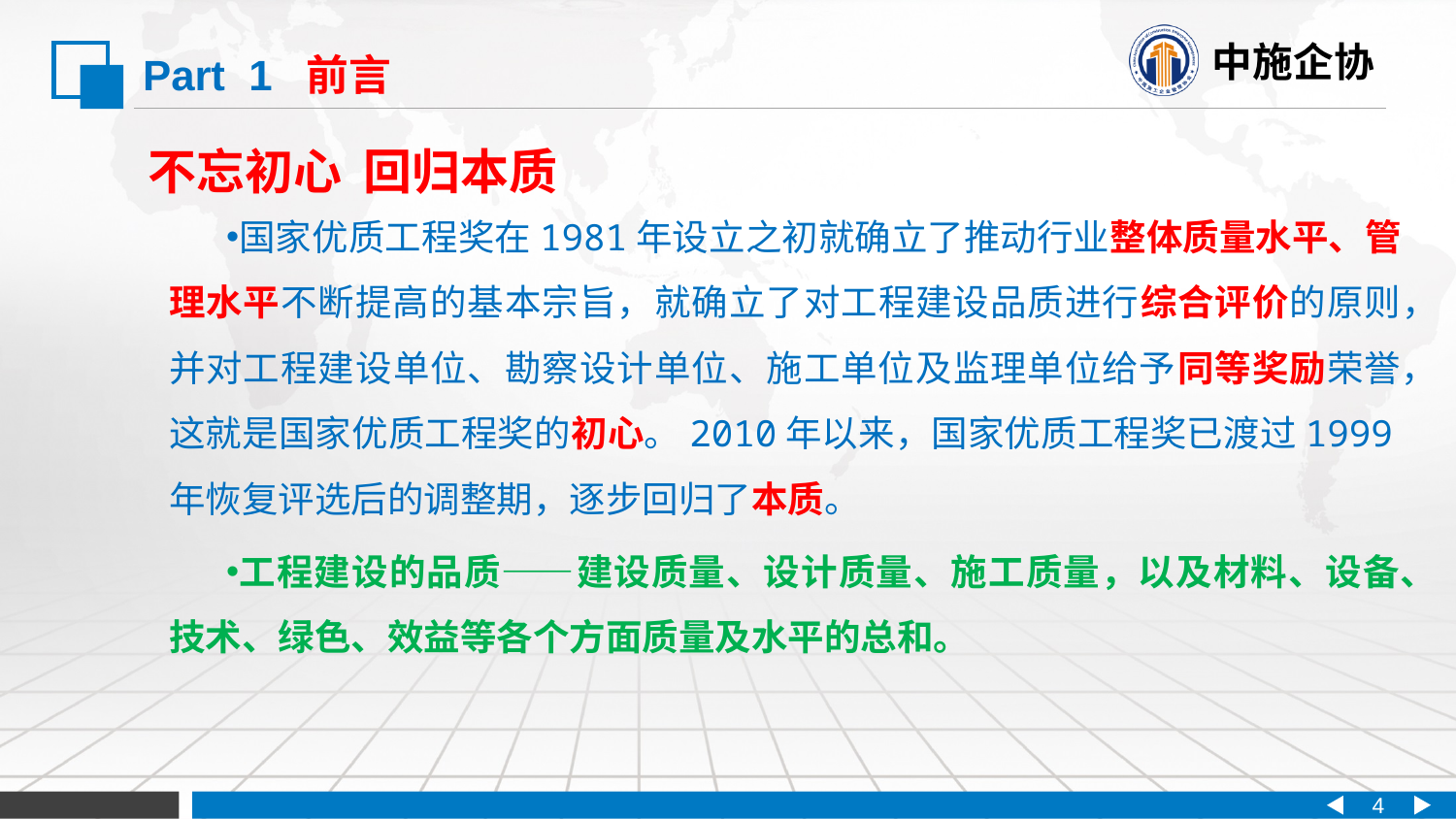

Part  1  前言

国家优质工程奖在1981年设立之初就确立了推动行业整体质量水平、管理水平不断提高的基本宗旨，就确立了对工程建设品质进行综合评价的原则，并对工程建设单位、勘察设计单位、施工单位及监理单位给予同等奖励荣誉，这就是国家优质工程奖的初心。2010年以来，国家优质工程奖已渡过1999年恢复评选后的调整期，逐步回归了本质。
工程建设的品质——建设质量、设计质量、施工质量，以及材料、设备、技术、绿色、效益等各个方面质量及水平的总和。
不忘初心  回归本质